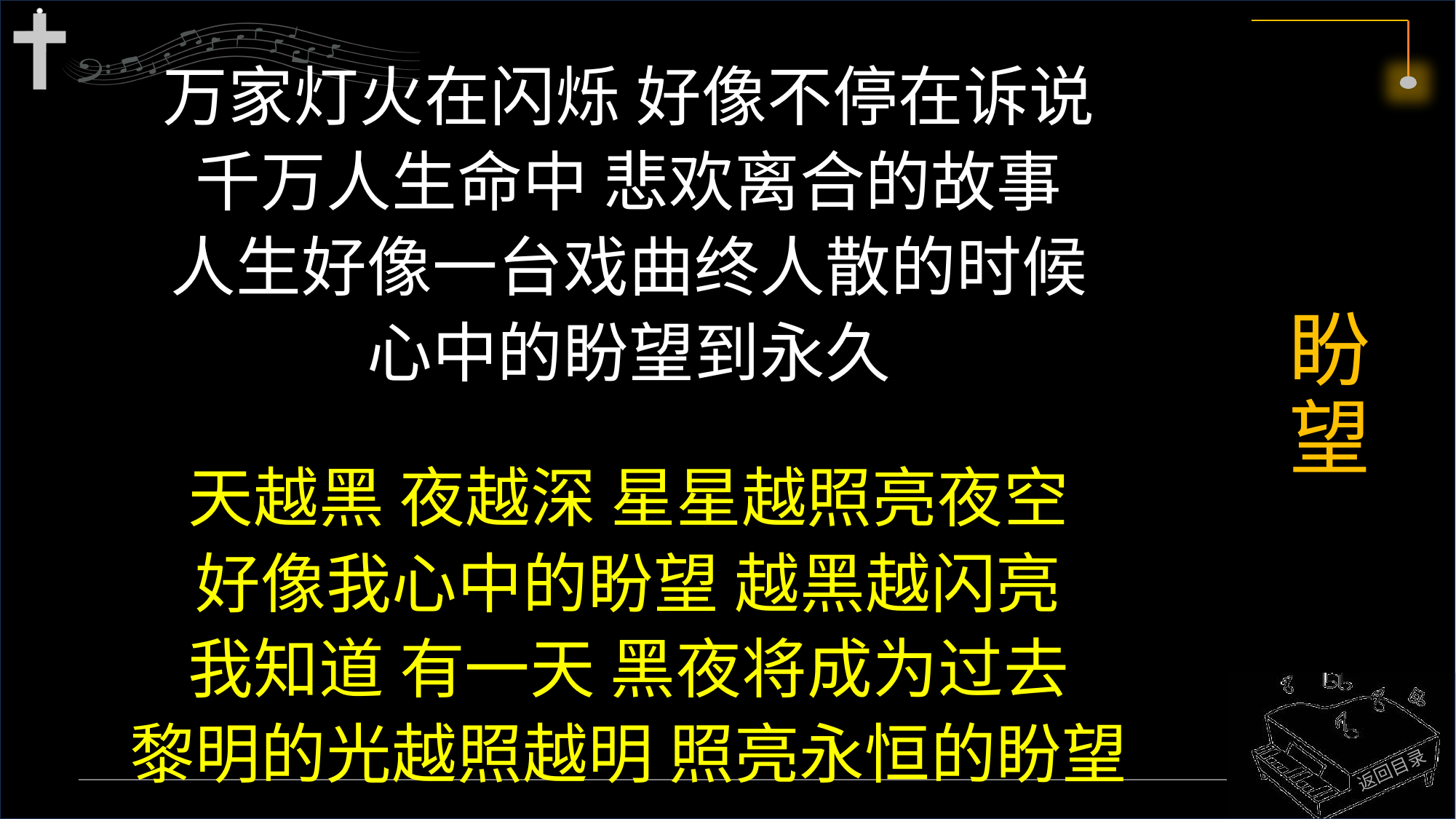

# 盼望
万家灯火在闪烁 好像不停在诉说
千万人生命中 悲欢离合的故事
人生好像一台戏曲终人散的时候
心中的盼望到永久

天越黑 夜越深 星星越照亮夜空
好像我心中的盼望 越黑越闪亮
我知道 有一天 黑夜将成为过去
黎明的光越照越明 照亮永恒的盼望